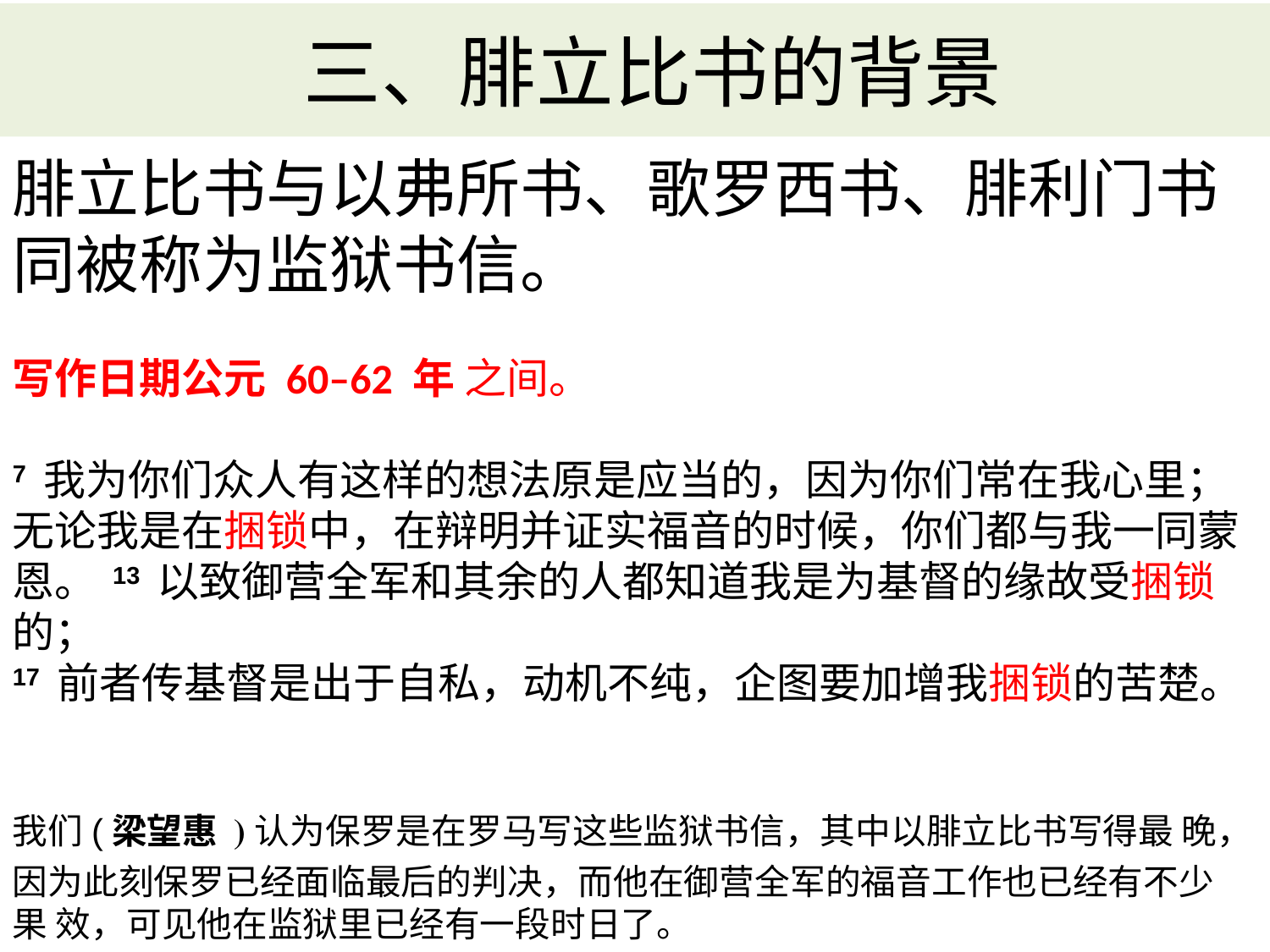

# 三、腓立比书的背景
腓立比书与以弗所书、歌罗西书、腓利门书同被称为监狱书信。

写作日期公元 60–62 年 之间。

7 我为你们众人有这样的想法原是应当的，因为你们常在我心里；无论我是在捆锁中，在辩明并证实福音的时候，你们都与我一同蒙恩。 13 以致御营全军和其余的人都知道我是为基督的缘故受捆锁的；
17 前者传基督是出于自私，动机不纯，企图要加增我捆锁的苦楚。

我们(梁望惠 )认为保罗是在罗马写这些监狱书信，其中以腓立比书写得最 晚，因为此刻保罗已经面临最后的判决，而他在御营全军的福音工作也已经有不少果 效，可见他在监狱里已经有一段时日了。